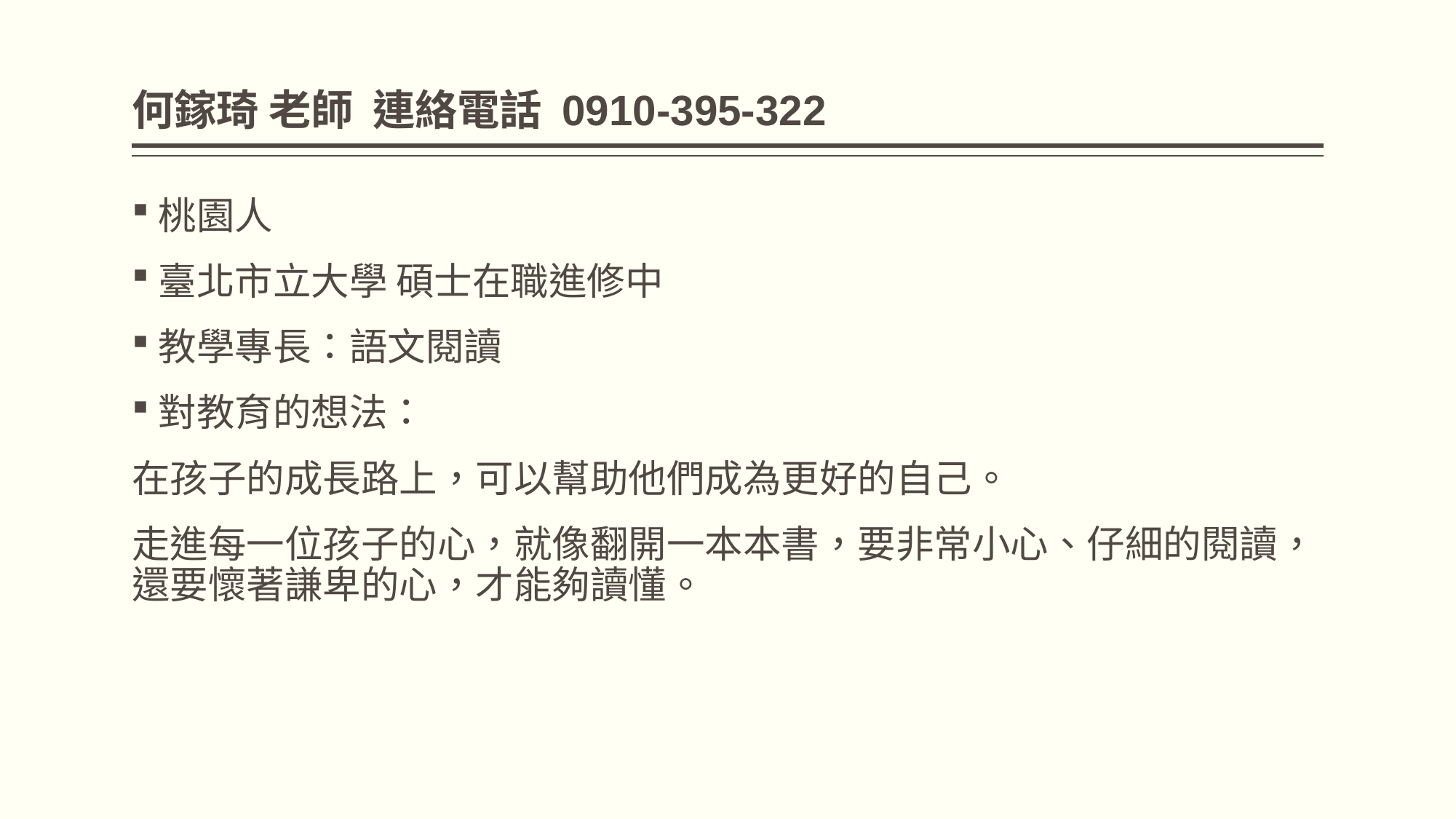

# 何鎵琦 老師  連絡電話 0910-395-322
桃園人
臺北市立大學 碩士在職進修中
教學專長：語文閱讀
對教育的想法：
在孩子的成長路上，可以幫助他們成為更好的自己。
走進每一位孩子的心，就像翻開一本本書，要非常小心、仔細的閱讀，還要懷著謙卑的心，才能夠讀懂。